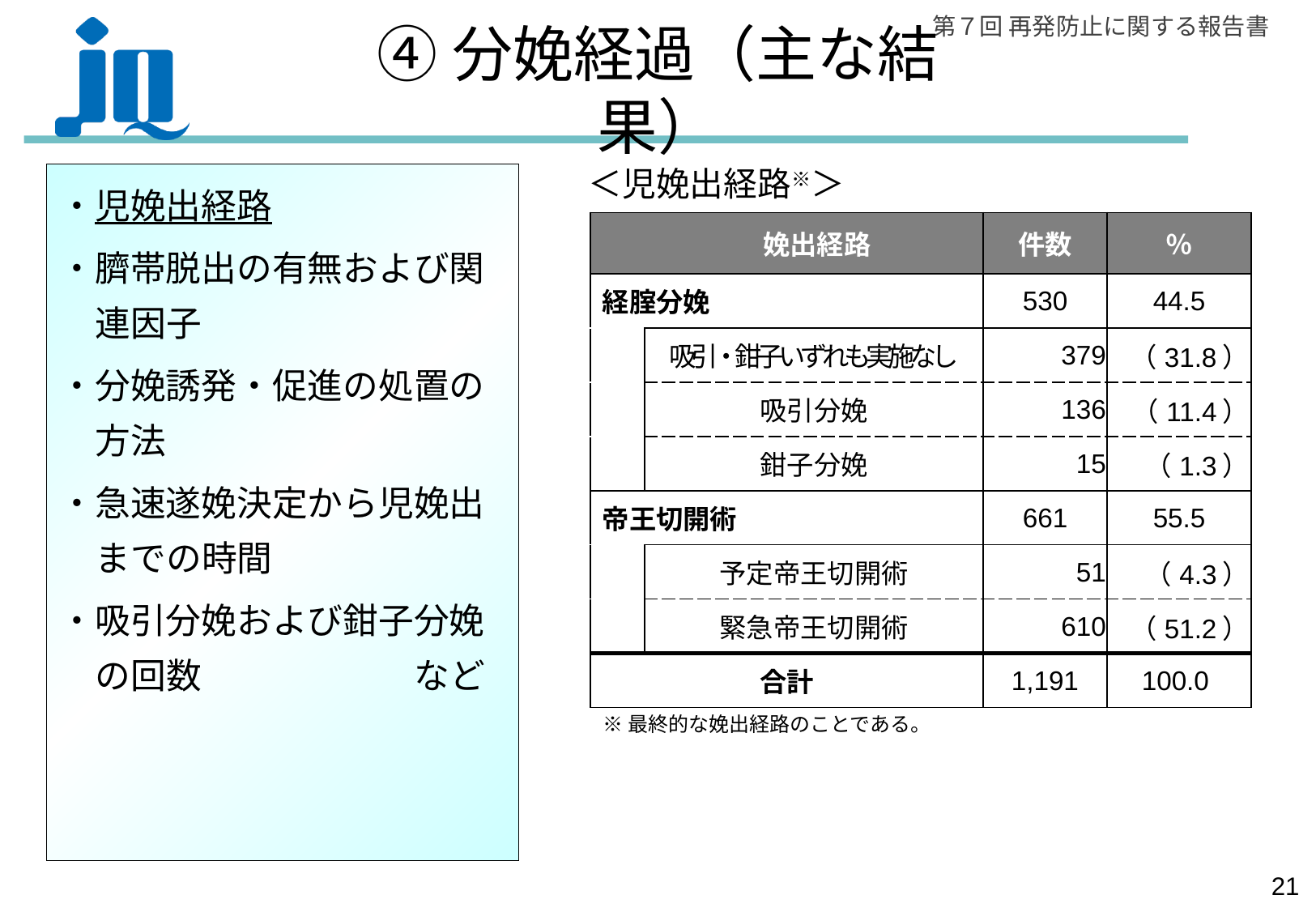

# ④分娩経過（主な結果）
＜児娩出経路※＞
・児娩出経路
・臍帯脱出の有無および関連因子
・分娩誘発・促進の処置の方法
・急速遂娩決定から児娩出までの時間
・吸引分娩および鉗子分娩の回数　　　　　　など
| 娩出経路 |  | 件数 | ％ |
| --- | --- | --- | --- |
| 経腟分娩 |  | 530 | 44.5 |
|  | 吸引・鉗子いずれも実施なし | 379 | （31.8） |
|  | 吸引分娩 | 136 | （11.4） |
|  | 鉗子分娩 | 15 | （1.3） |
| 帝王切開術 |  | 661 | 55.5 |
|  | 予定帝王切開術 | 51 | （4.3） |
|  | 緊急帝王切開術 | 610 | （51.2） |
| 合計 |  | 1,191 | 100.0 |
※最終的な娩出経路のことである。
21